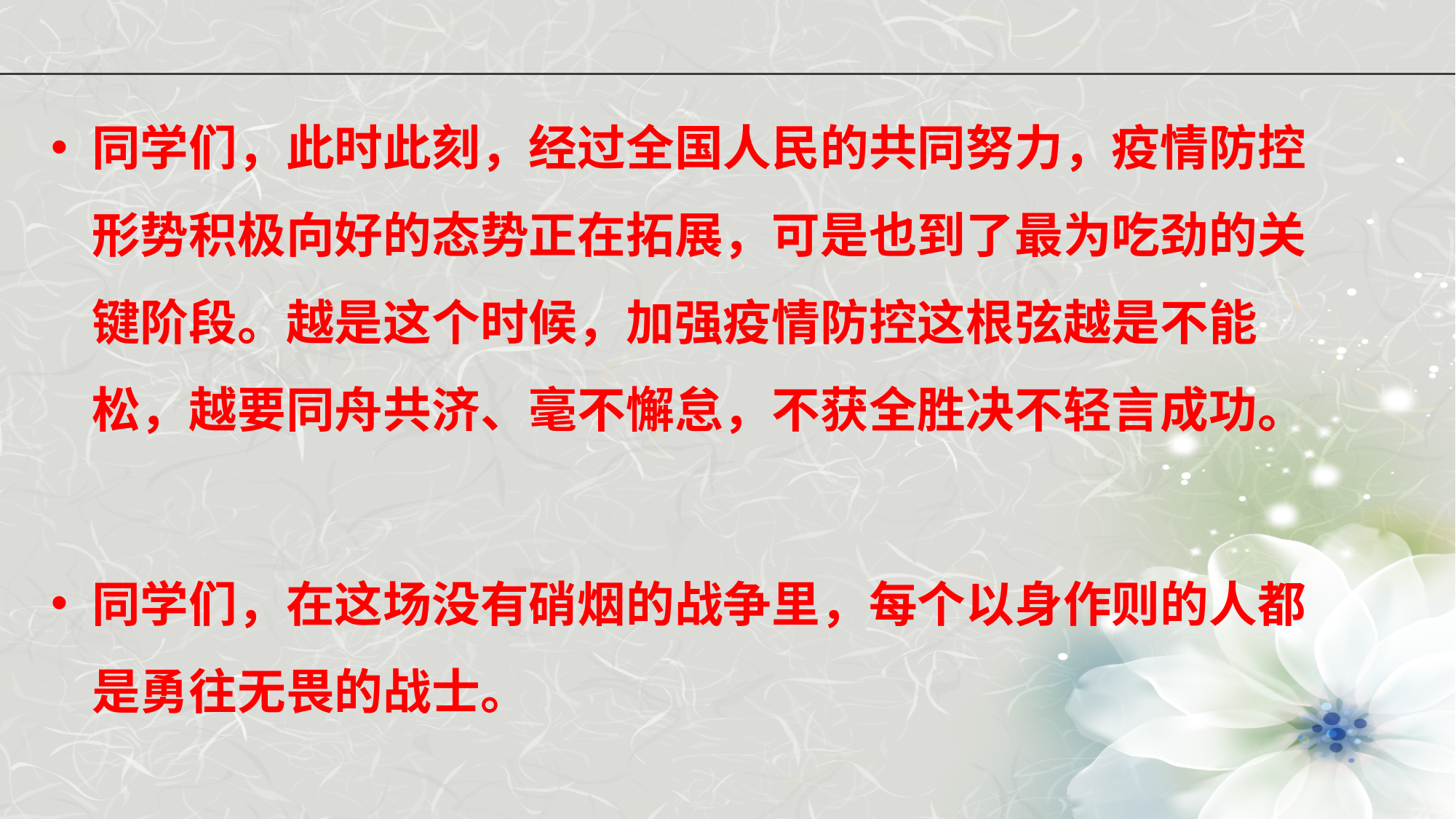

同学们，此时此刻，经过全国人民的共同努力，疫情防控形势积极向好的态势正在拓展，可是也到了最为吃劲的关键阶段。越是这个时候，加强疫情防控这根弦越是不能松，越要同舟共济、毫不懈怠，不获全胜决不轻言成功。

同学们，在这场没有硝烟的战争里，每个以身作则的人都是勇往无畏的战士。